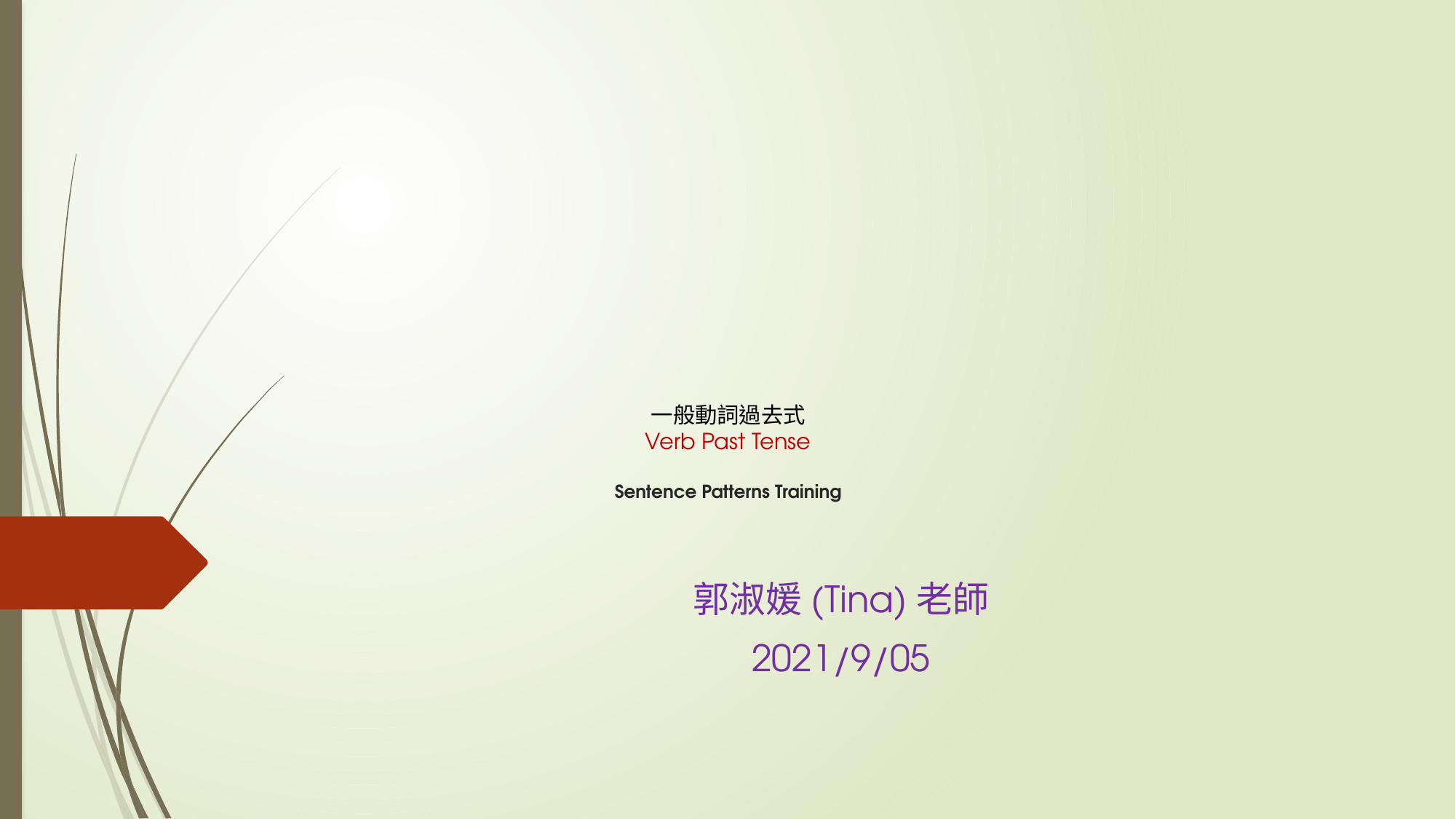

# 一般動詞過去式 Verb Past Tense Sentence Patterns Training
郭淑媛(Tina)老師
2021/9/05